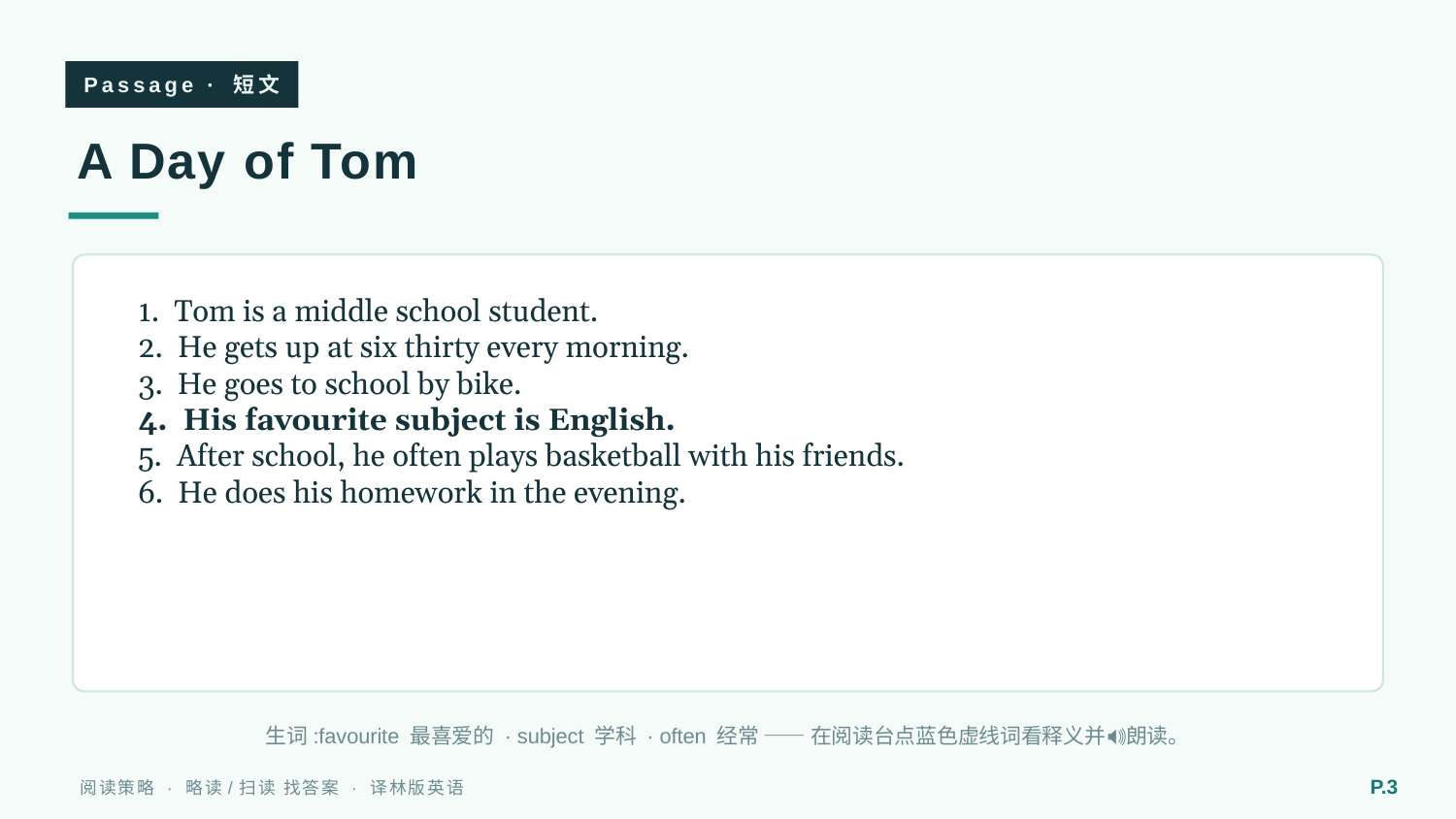

Passage · 短文

A Day of Tom

1.  Tom is a middle school student.
2.  He gets up at six thirty every morning.
3.  He goes to school by bike.
4.  His favourite subject is English.
5.  After school, he often plays basketball with his friends.
6.  He does his homework in the evening.

生词:favourite 最喜爱的 · subject 学科 · often 经常 —— 在阅读台点蓝色虚线词看释义并🔊朗读。
P.3
阅读策略 · 略读/扫读 找答案 · 译林版英语